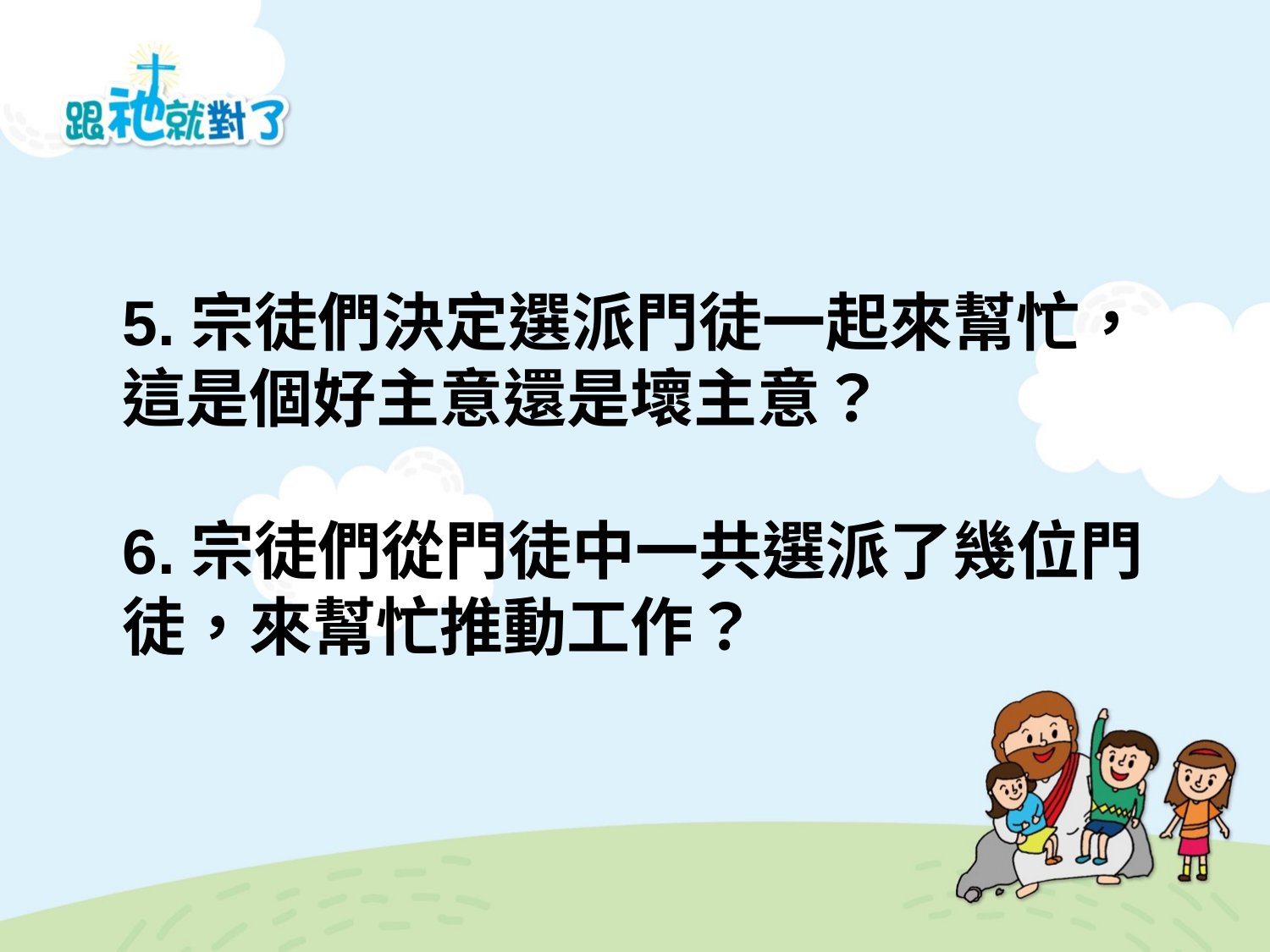

5.宗徒們決定選派門徒一起來幫忙，這是個好主意還是壞主意？

6.宗徒們從門徒中一共選派了幾位門徒，來幫忙推動工作？